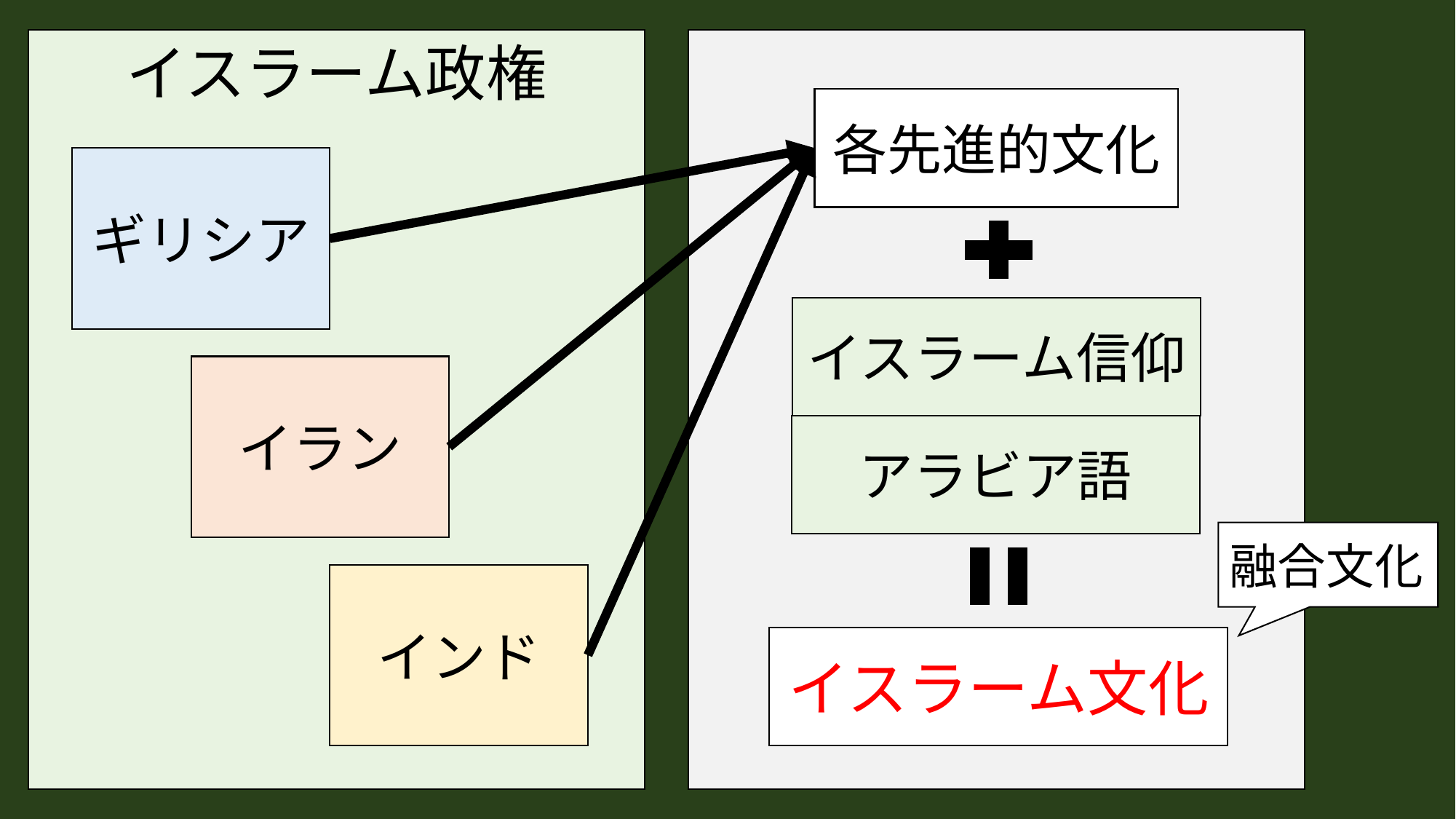

イスラーム政権

各先進的文化
ギリシア

イスラーム信仰
イラン
アラビア語
融合文化

インド
イスラーム文化